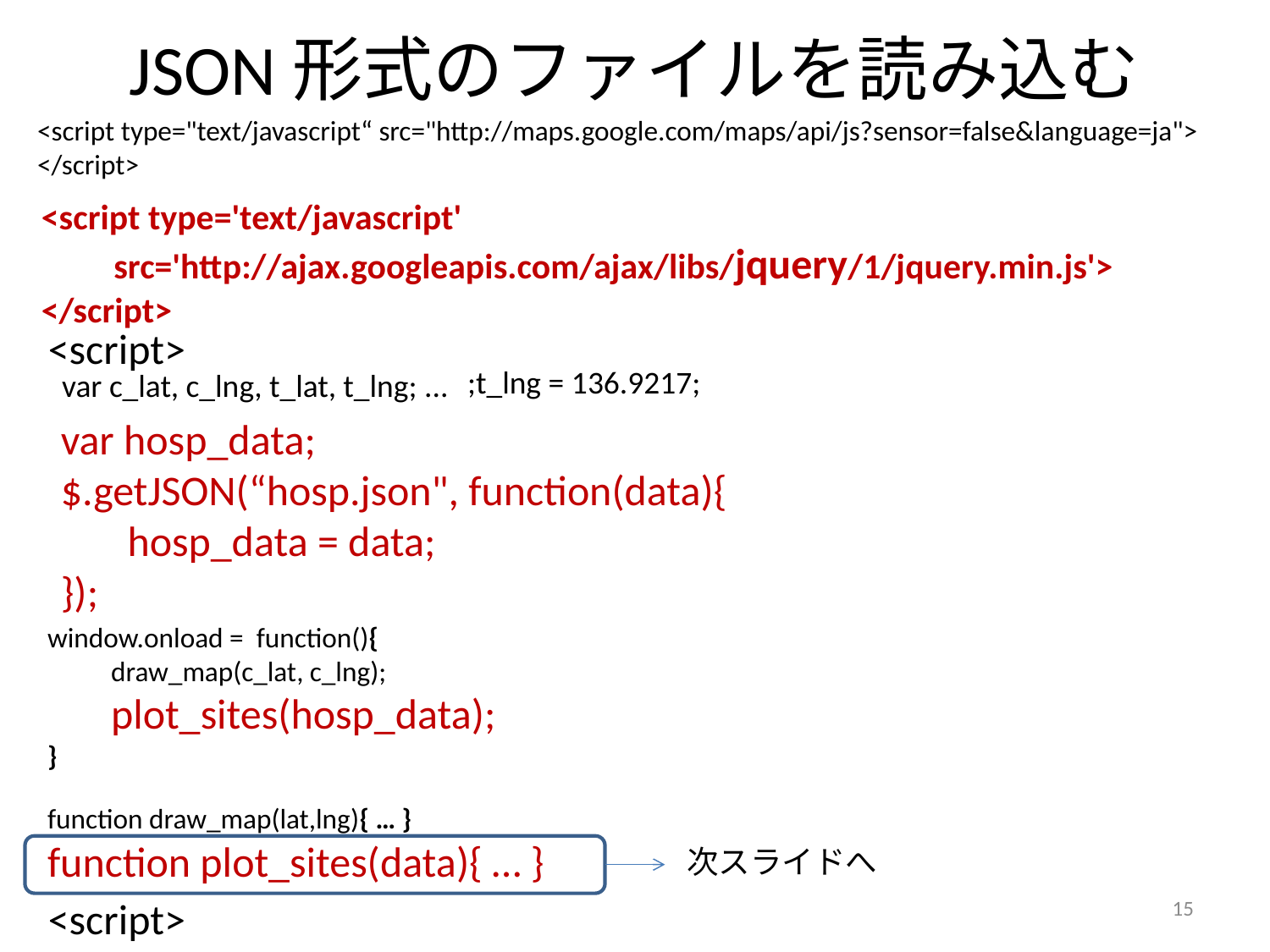

# JSON形式のファイルを読み込む
<script type="text/javascript“ src="http://maps.google.com/maps/api/js?sensor=false&language=ja">
</script>
<script type='text/javascript'
         src='http://ajax.googleapis.com/ajax/libs/jquery/1/jquery.min.js'>
</script>
<script>
;t_lng = 136.9217;
var c_lat, c_lng, t_lat, t_lng; ...
var hosp_data;
$.getJSON(“hosp.json", function(data){
       hosp_data = data;
});
window.onload =  function(){
          draw_map(c_lat, c_lng);
          plot_sites(hosp_data);
}
function draw_map(lat,lng){ … }
function plot_sites(data){ … }

次スライドへ
15
<script>